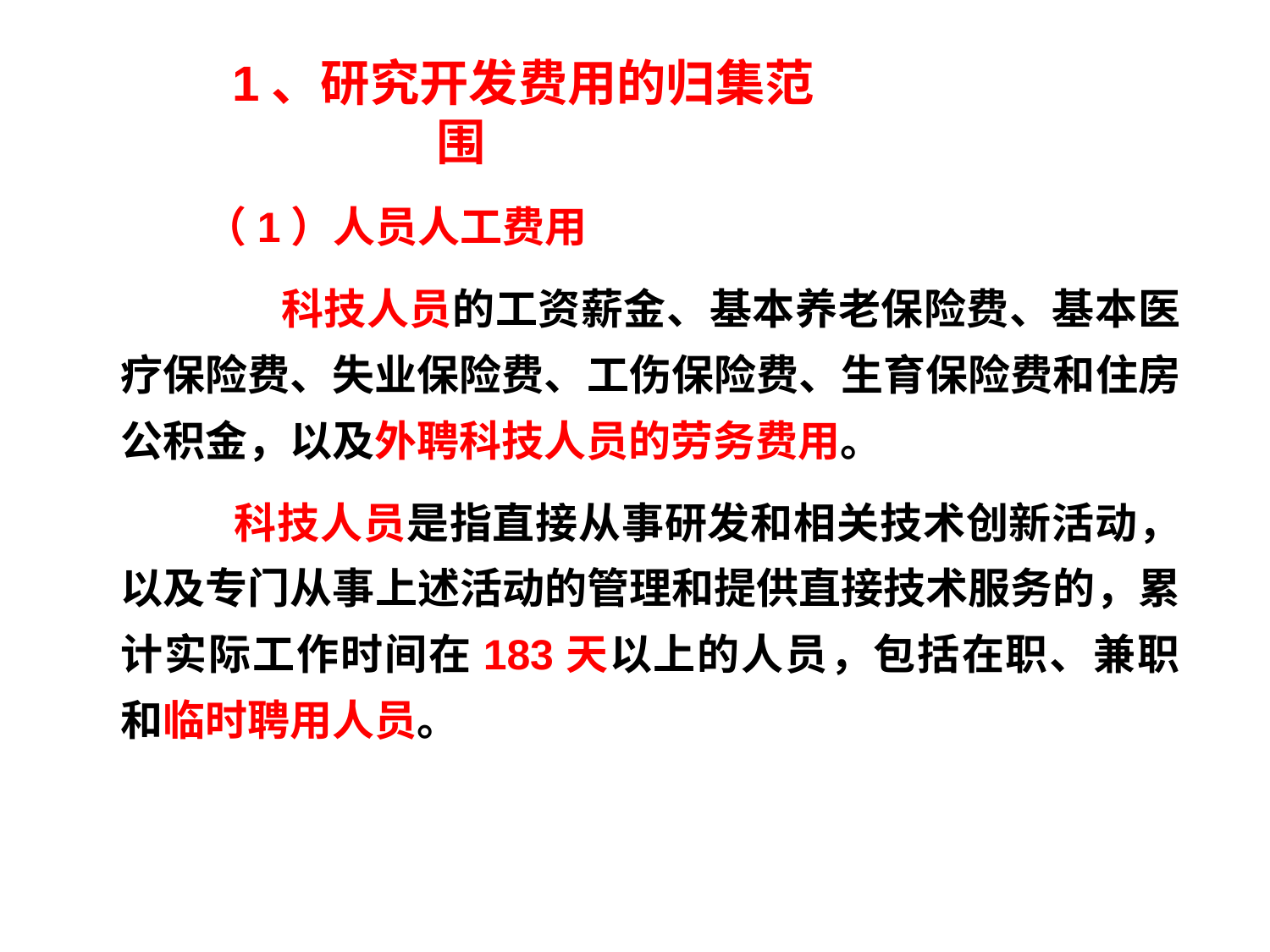

1、研究开发费用的归集范围
           （1）人员人工费用
    	  科技人员的工资薪金、基本养老保险费、基本医疗保险费、失业保险费、工伤保险费、生育保险费和住房公积金，以及外聘科技人员的劳务费用。
             科技人员是指直接从事研发和相关技术创新活动，以及专门从事上述活动的管理和提供直接技术服务的，累计实际工作时间在183天以上的人员，包括在职、兼职和临时聘用人员。